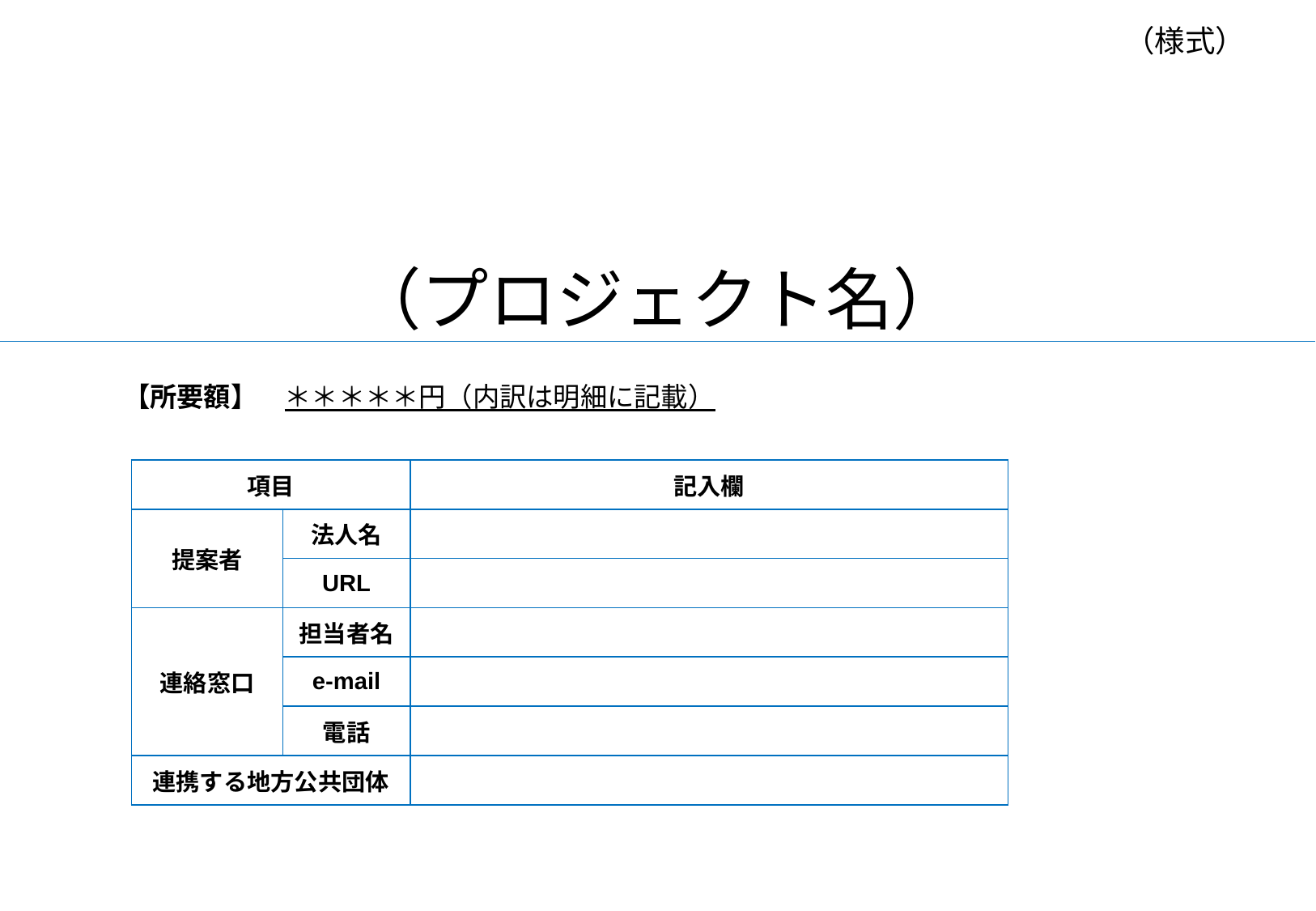

（様式）
# （プロジェクト名）
【所要額】　＊＊＊＊＊円（内訳は明細に記載）
| 項目 |  | 記入欄 |
| --- | --- | --- |
| 提案者 | 法人名 |  |
|  | URL |  |
| 連絡窓口 | 担当者名 |  |
|  | e-mail |  |
|  | 電話 |  |
| 連携する地方公共団体 |  |  |